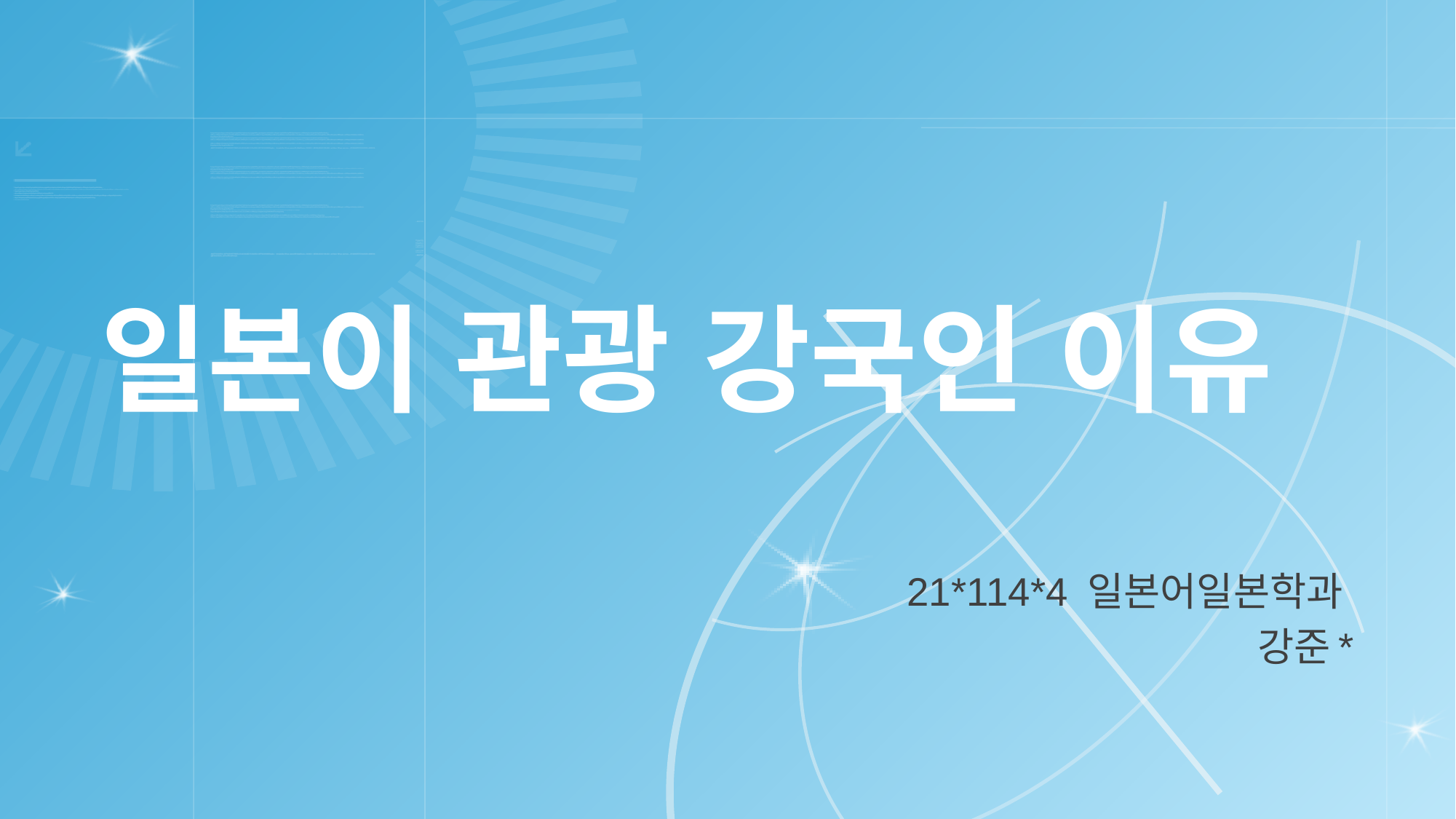

# 일본이 관광 강국인 이유
21*114*4 일본어일본학과
강준*